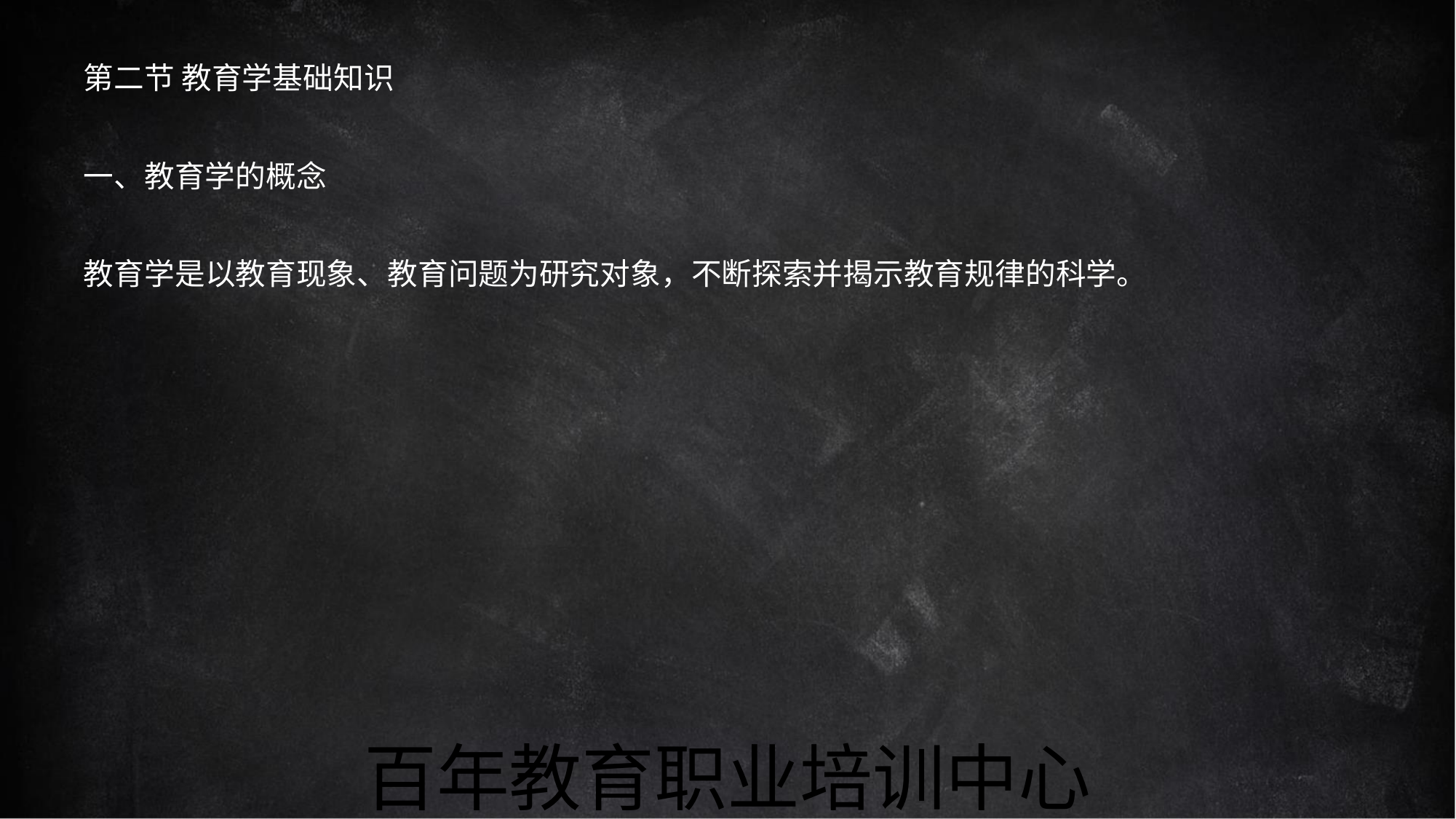

第二节 教育学基础知识
一、教育学的概念
教育学是以教育现象、教育问题为研究对象，不断探索并揭示教育规律的科学。
百年教育职业培训中心